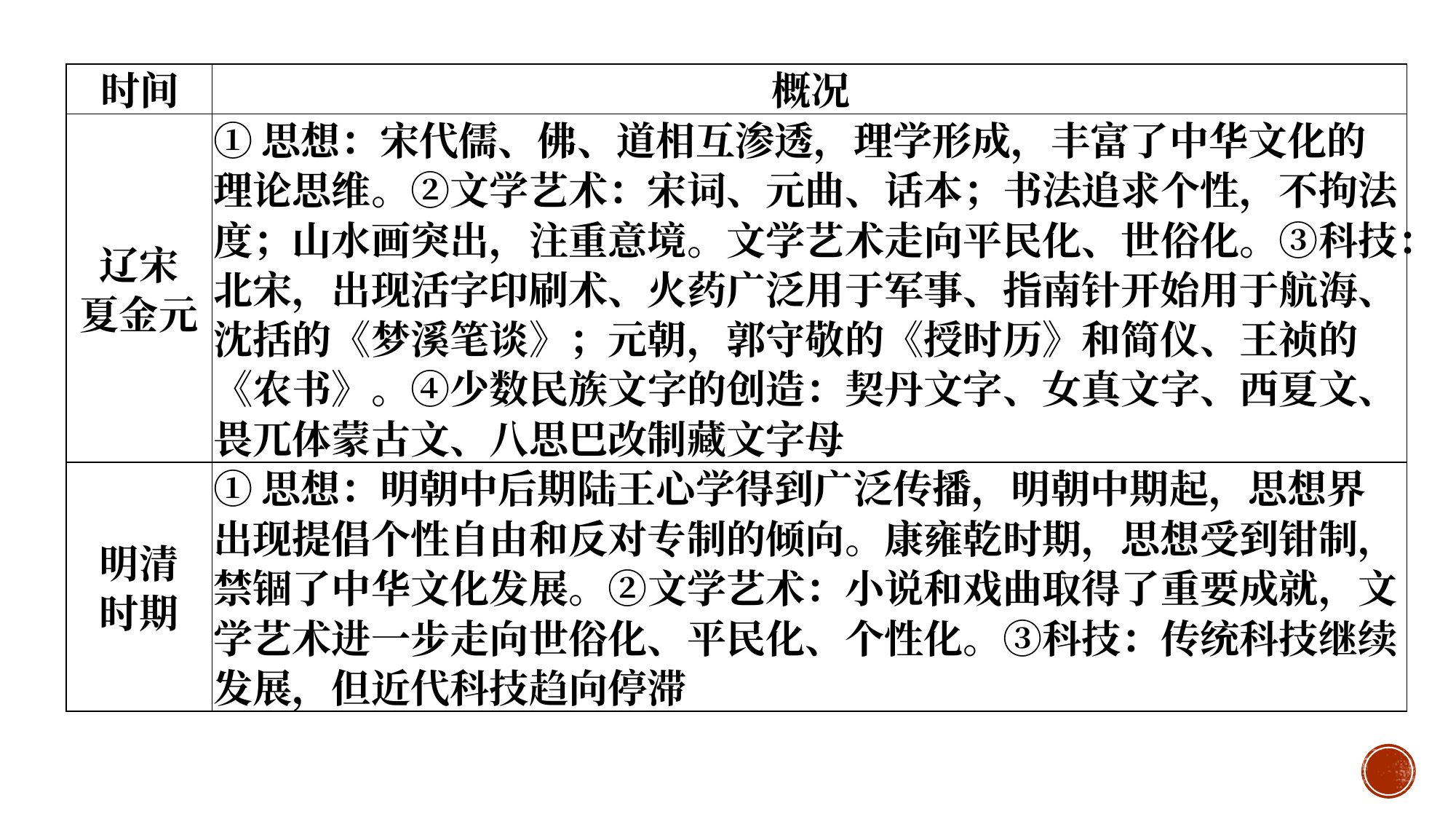

#
| 时间 | 概况 |
| --- | --- |
| 辽宋 夏金元 | ①思想：宋代儒、佛、道相互渗透，理学形成，丰富了中华文化的理论思维。②文学艺术：宋词、元曲、话本；书法追求个性，不拘法度；山水画突出，注重意境。文学艺术走向平民化、世俗化。③科技：北宋，出现活字印刷术、火药广泛用于军事、指南针开始用于航海、沈括的《梦溪笔谈》；元朝，郭守敬的《授时历》和简仪、王祯的《农书》。④少数民族文字的创造：契丹文字、女真文字、西夏文、畏兀体蒙古文、八思巴改制藏文字母 |
| 明清 时期 | ①思想：明朝中后期陆王心学得到广泛传播，明朝中期起，思想界出现提倡个性自由和反对专制的倾向。康雍乾时期，思想受到钳制，禁锢了中华文化发展。②文学艺术：小说和戏曲取得了重要成就，文学艺术进一步走向世俗化、平民化、个性化。③科技：传统科技继续发展，但近代科技趋向停滞 |